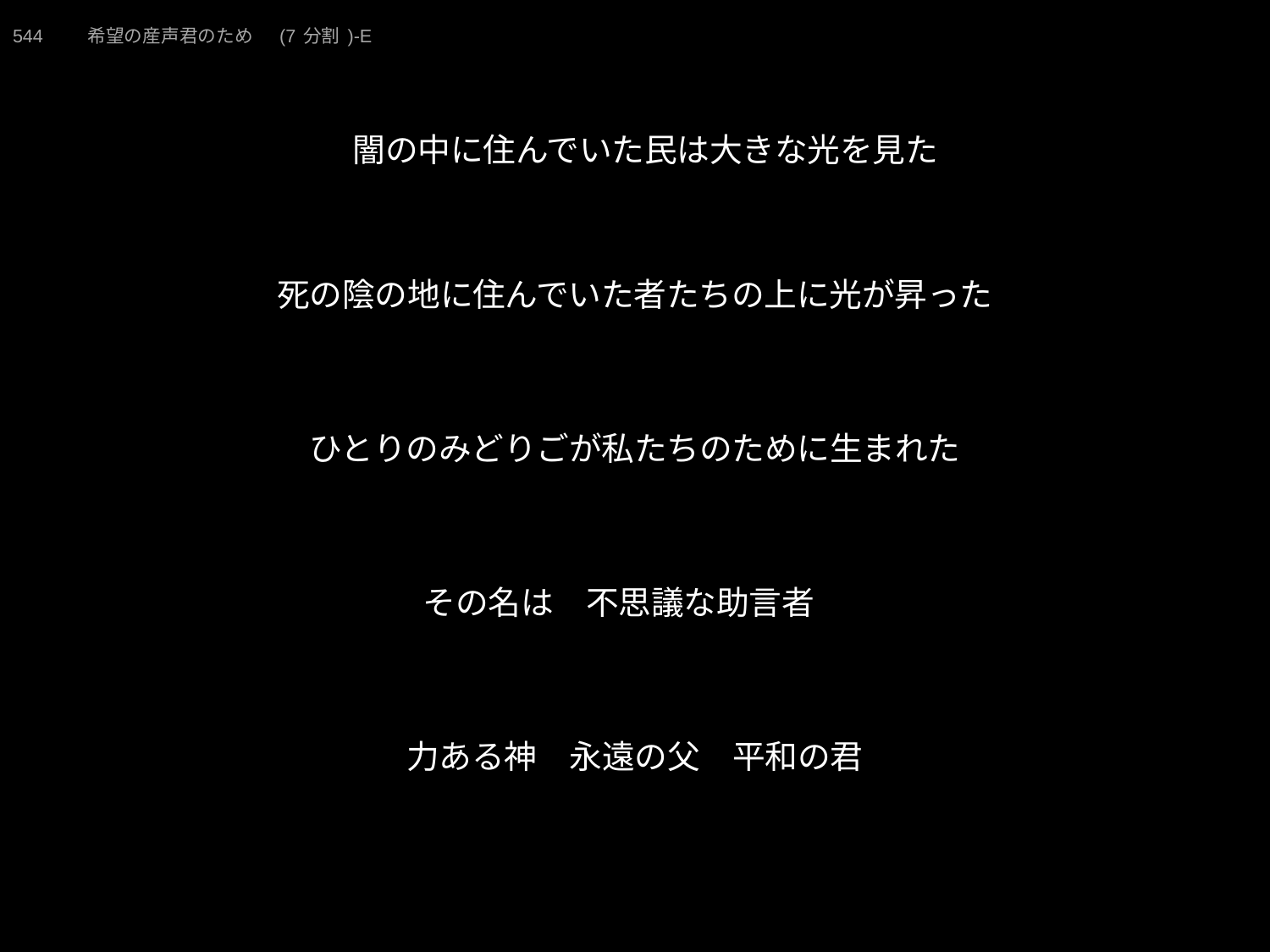

きぼうのうぶごえきみのため
★W
544　　希望の産声君のため　(7分割)-E
★４
 闇の中に住んでいた民は大きな光を見た
死の陰の地に住んでいた者たちの上に光が昇った
ひとりのみどりごが私たちのために生まれた

その名は　不思議な助言者

力ある神　永遠の父　平和の君